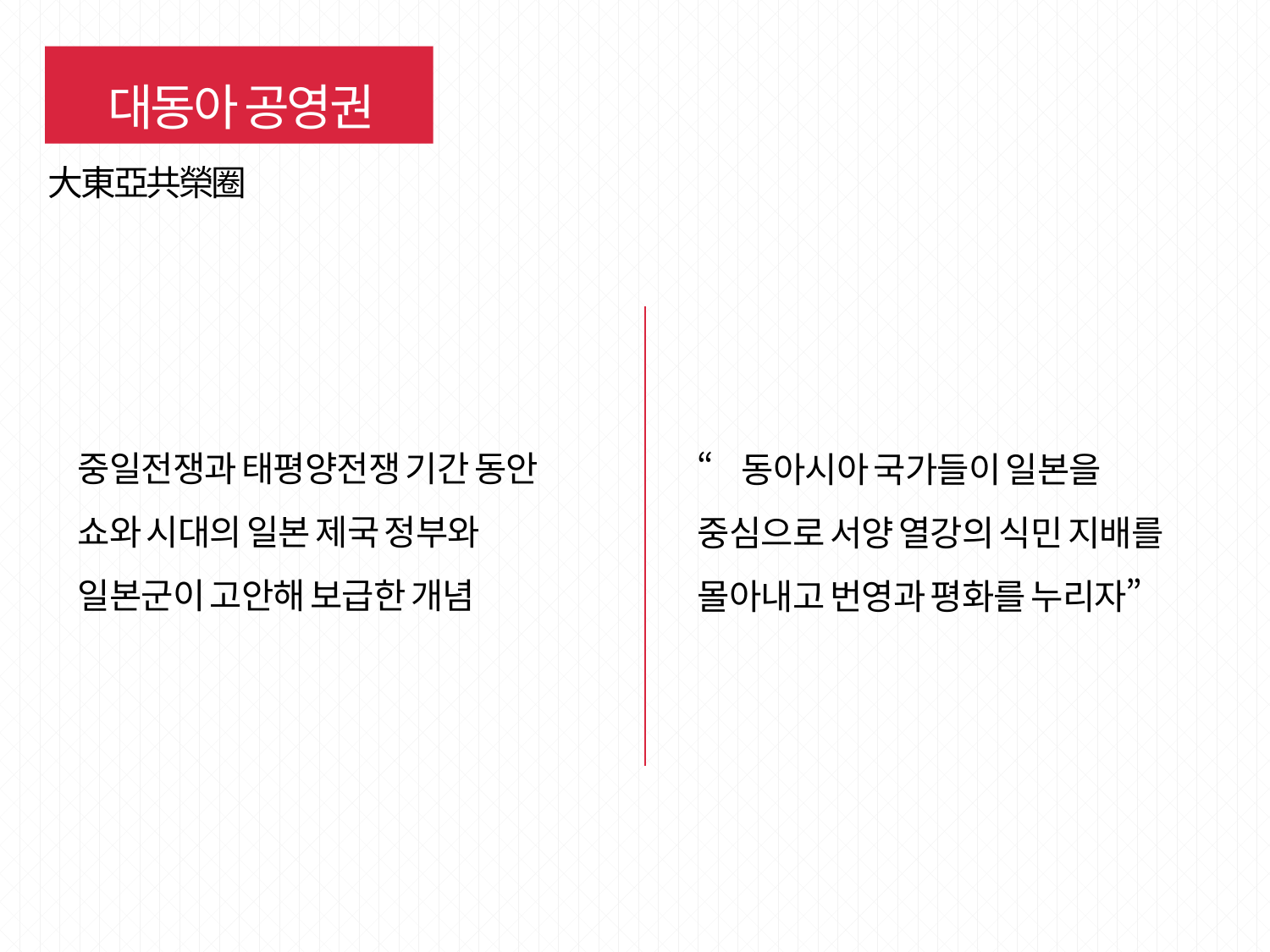

대동아 공영권
大東亞共榮圈
중일전쟁과 태평양전쟁 기간 동안 쇼와 시대의 일본 제국 정부와
일본군이 고안해 보급한 개념
“동아시아 국가들이 일본을
중심으로 서양 열강의 식민 지배를 몰아내고 번영과 평화를 누리자”